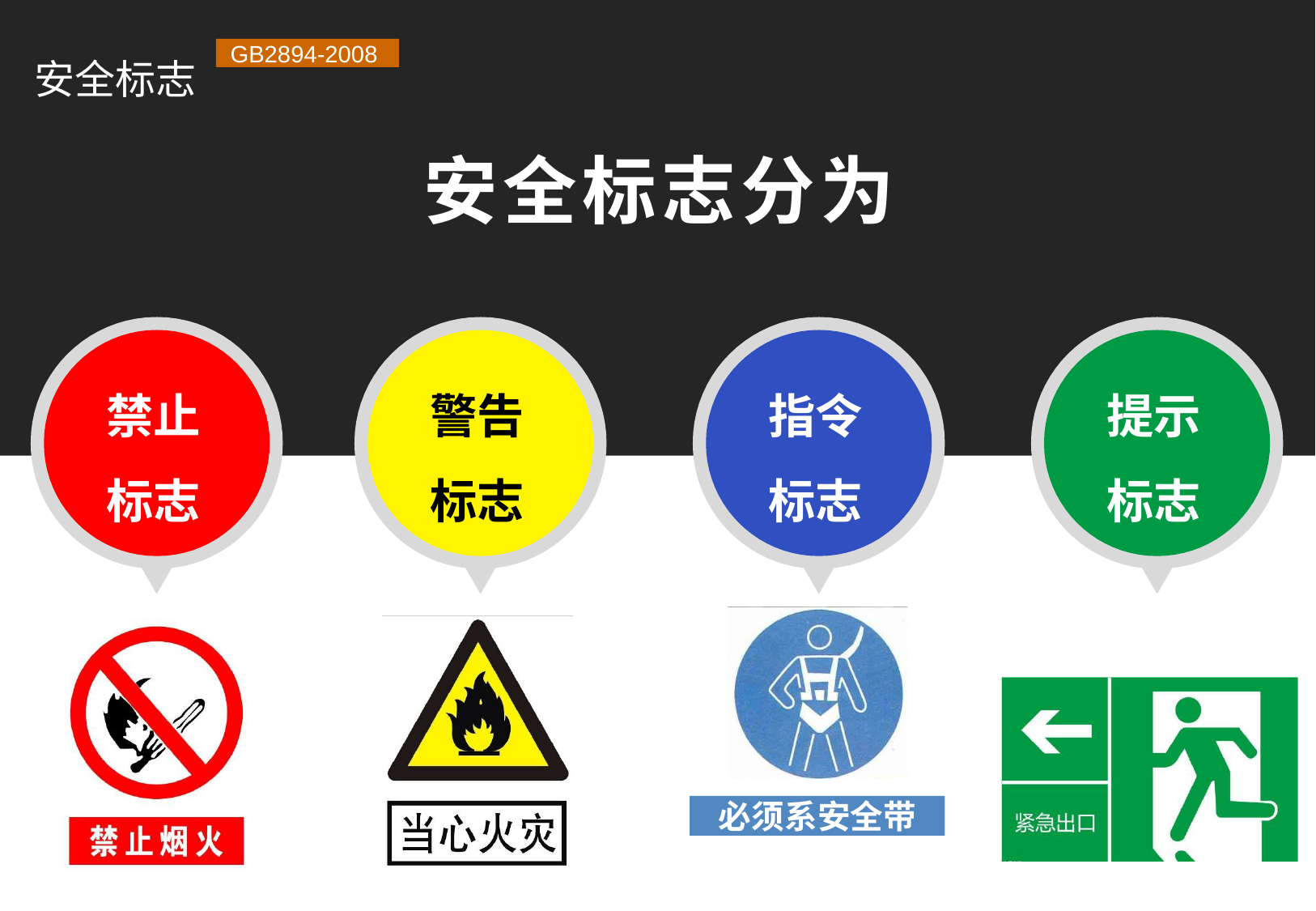

GB2894-2008
安全标志
安全标志分为

禁止
警告
指令
提示
标志
标志
标志
标志

必须系安全带